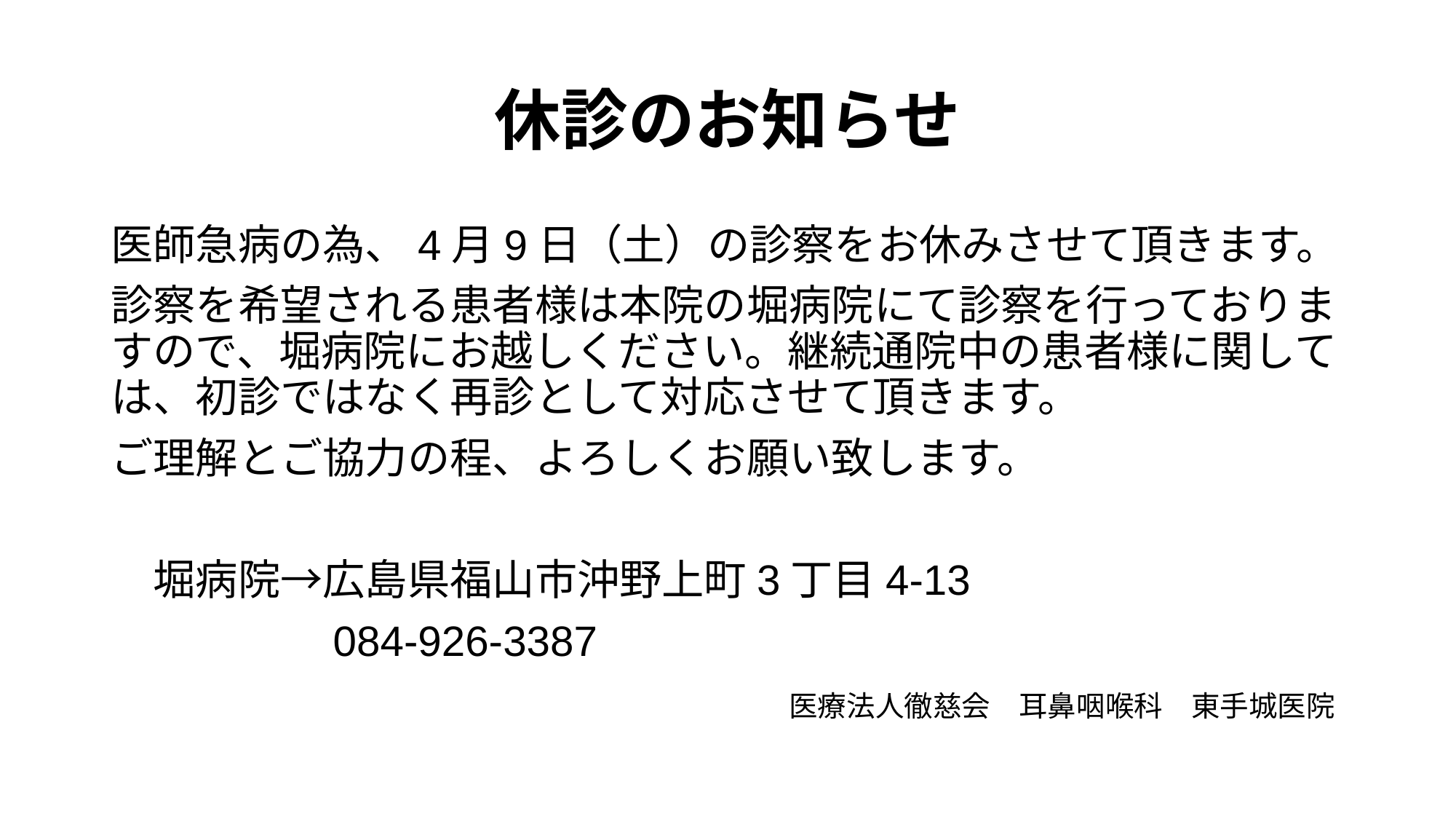

# 休診のお知らせ
医師急病の為、4月9日（土）の診察をお休みさせて頂きます。
診察を希望される患者様は本院の堀病院にて診察を行っておりますので、堀病院にお越しください。継続通院中の患者様に関しては、初診ではなく再診として対応させて頂きます。
ご理解とご協力の程、よろしくお願い致します。

　堀病院→広島県福山市沖野上町3丁目4-13
　　　　　084-926-3387
　　　　　　　　　　　　　　　　医療法人徹慈会　耳鼻咽喉科　東手城医院